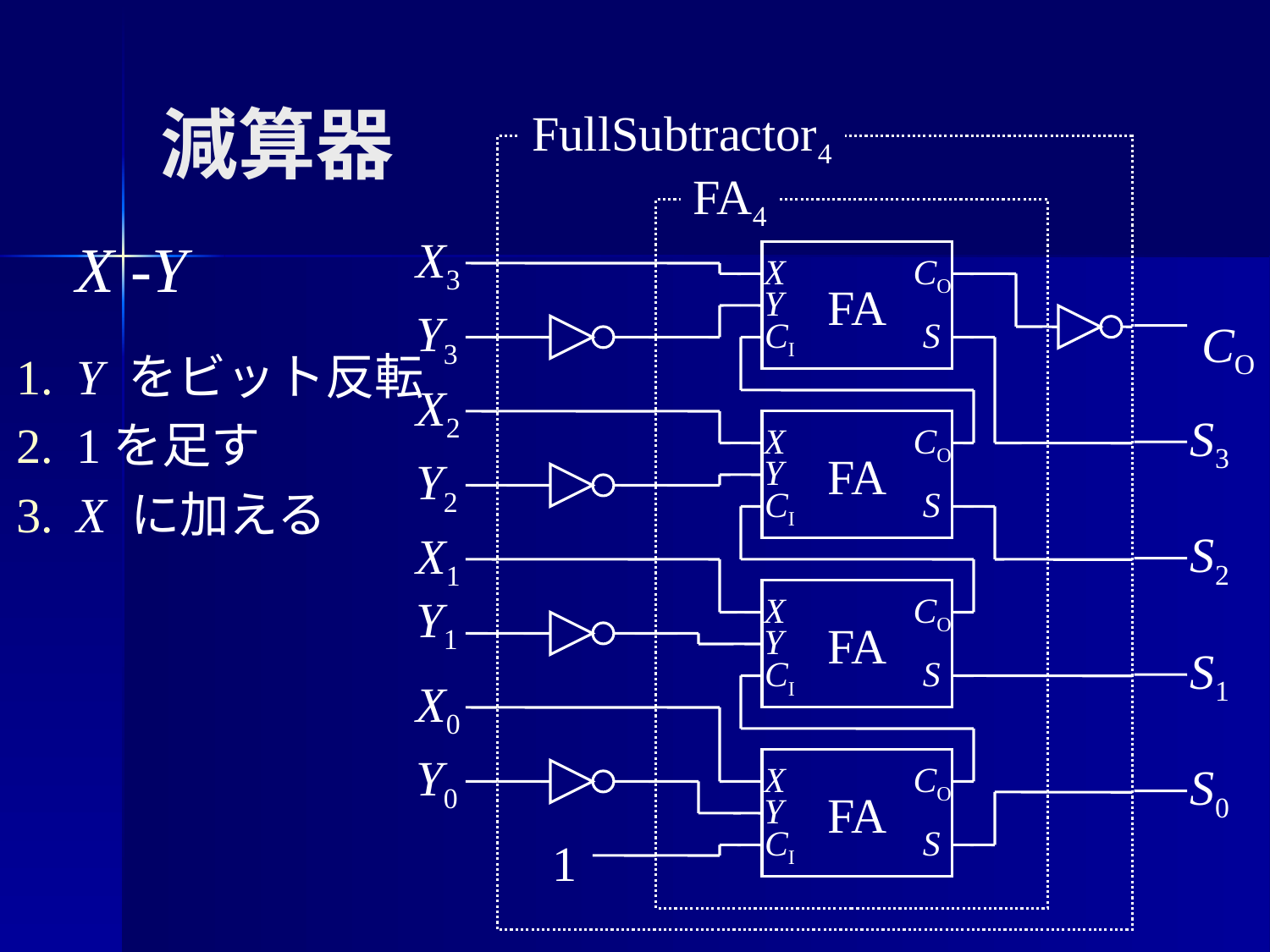

# 減算器
FullSubtractor4

FA4

FA
X
CO

Y
CI

S

FA
X
CO

Y
CI

S

FA
X
CO

Y
CI

S

FA
X
CO

Y
CI

S

X -Y
X3

Y3

CO

 Y をビット反転
 1を足す
 X に加える
X2
S3

Y2

S2
X1

Y1

S1
X0

Y0
S0

1